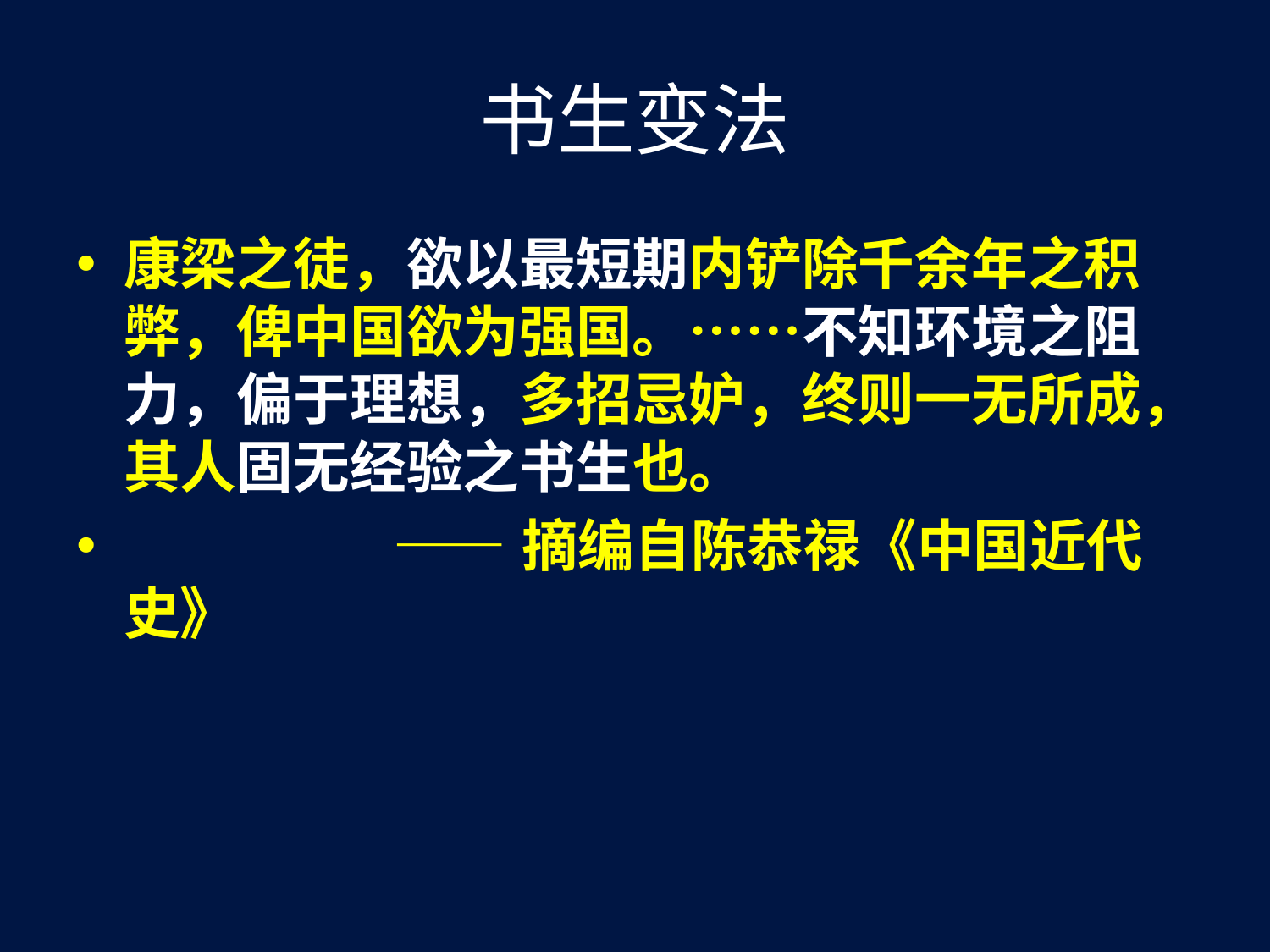

# 书生变法
康梁之徒，欲以最短期内铲除千余年之积弊，俾中国欲为强国。……不知环境之阻力，偏于理想，多招忌妒，终则一无所成，其人固无经验之书生也。
                     ——摘编自陈恭禄《中国近代史》